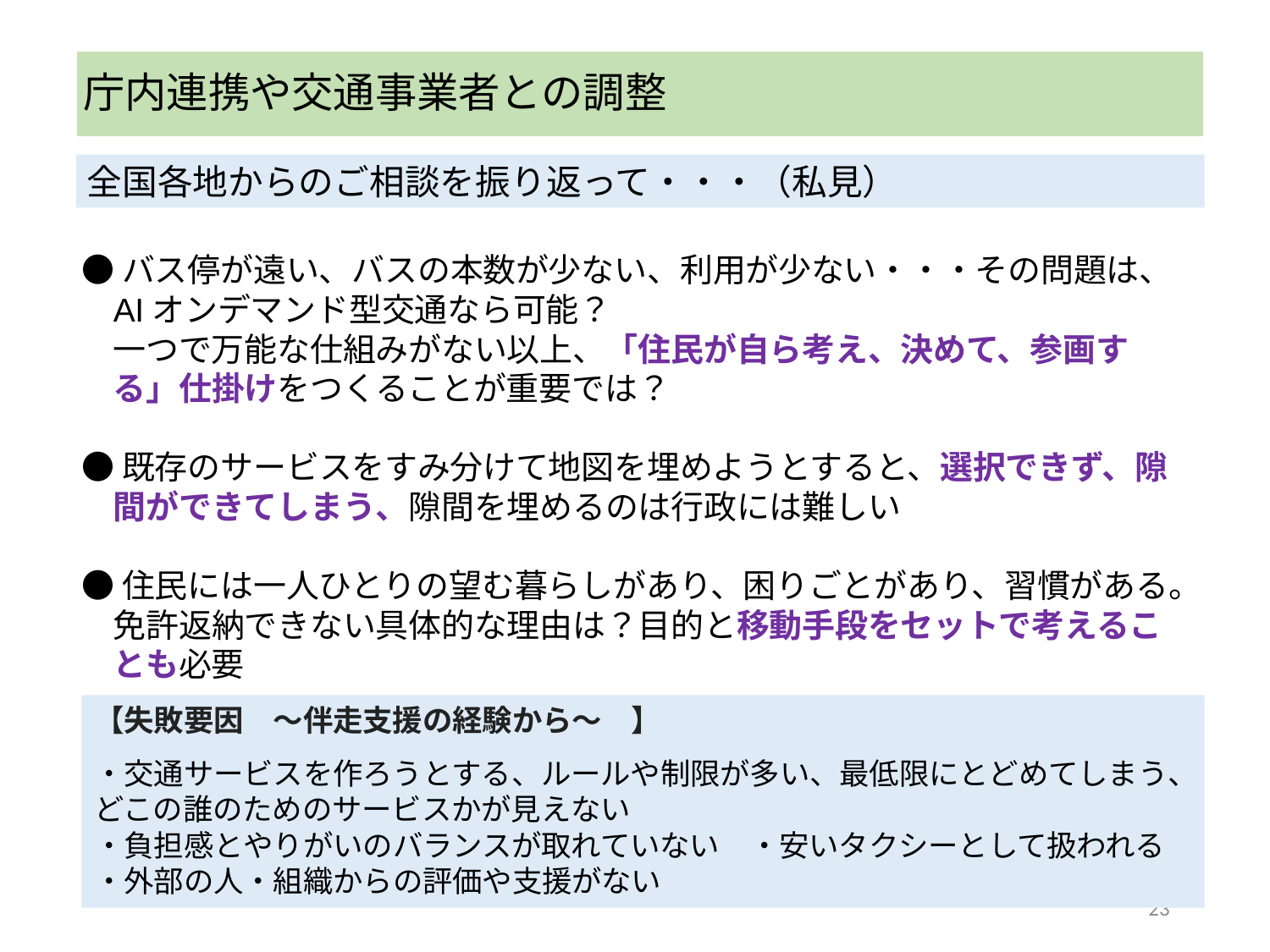

# 庁内連携や交通事業者との調整
全国各地からのご相談を振り返って・・・（私見）
●バス停が遠い、バスの本数が少ない、利用が少ない・・・その問題は、AIオンデマンド型交通なら可能？
一つで万能な仕組みがない以上、「住民が自ら考え、決めて、参画する」仕掛けをつくることが重要では？

●既存のサービスをすみ分けて地図を埋めようとすると、選択できず、隙間ができてしまう、隙間を埋めるのは行政には難しい

●住民には一人ひとりの望む暮らしがあり、困りごとがあり、習慣がある。免許返納できない具体的な理由は？目的と移動手段をセットで考えることも必要
【失敗要因　～伴走支援の経験から～　】
・交通サービスを作ろうとする、ルールや制限が多い、最低限にとどめてしまう、どこの誰のためのサービスかが見えない
・負担感とやりがいのバランスが取れていない　・安いタクシーとして扱われる
・外部の人・組織からの評価や支援がない
23